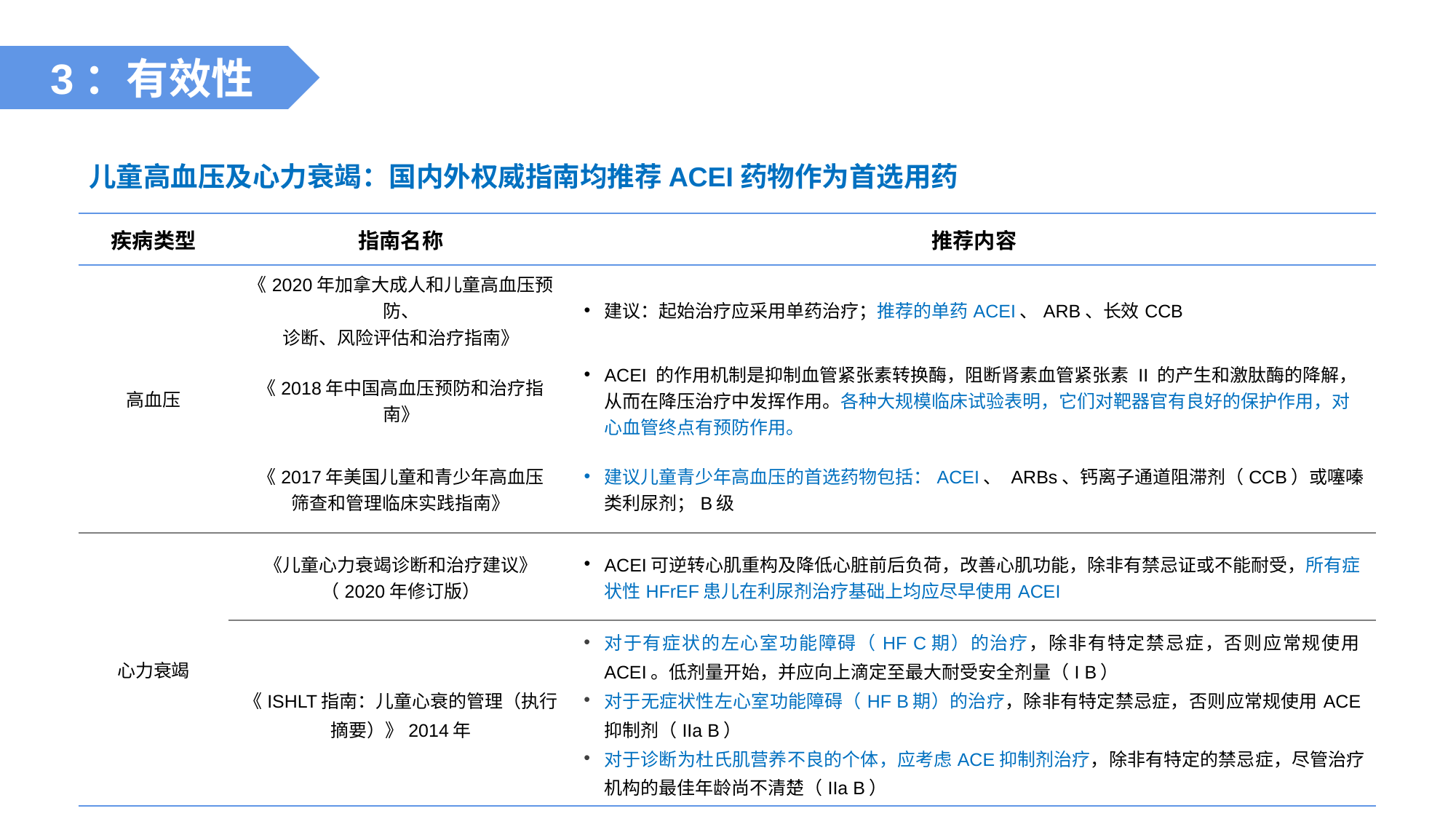

3：有效性
儿童高血压及心力衰竭：国内外权威指南均推荐ACEI药物作为首选用药
| 疾病类型 | 指南名称 | 推荐内容 |
| --- | --- | --- |
| 高血压 | 《2020年加拿大成人和儿童高血压预防、 诊断、风险评估和治疗指南》 | 建议：起始治疗应采用单药治疗；推荐的单药ACEI、ARB、长效CCB |
|  | 《2018年中国高血压预防和治疗指南》 | ACEI 的作用机制是抑制血管紧张素转换酶，阻断肾素血管紧张素 II 的产生和激肽酶的降解，从而在降压治疗中发挥作用。各种大规模临床试验表明，它们对靶器官有良好的保护作用，对心血管终点有预防作用。 |
|  | 《2017年美国儿童和青少年高血压 筛查和管理临床实践指南》 | 建议儿童青少年高血压的首选药物包括：ACEI、 ARBs、钙离子通道阻滞剂（CCB）或噻嗪类利尿剂；B级 |
| 心力衰竭 | 《儿童心力衰竭诊断和治疗建议》 （2020年修订版） | ACEI可逆转心肌重构及降低心脏前后负荷，改善心肌功能，除非有禁忌证或不能耐受，所有症状性HFrEF患儿在利尿剂治疗基础上均应尽早使用ACEI |
|  | 《ISHLT指南：儿童心衰的管理（执行摘要）》2014年 | 对于有症状的左心室功能障碍（HF C期）的治疗，除非有特定禁忌症，否则应常规使用ACEI。低剂量开始，并应向上滴定至最大耐受安全剂量（I B） 对于无症状性左心室功能障碍（HF B期）的治疗，除非有特定禁忌症，否则应常规使用ACE抑制剂（IIa B） 对于诊断为杜氏肌营养不良的个体，应考虑ACE抑制剂治疗，除非有特定的禁忌症，尽管治疗机构的最佳年龄尚不清楚（IIa B） |